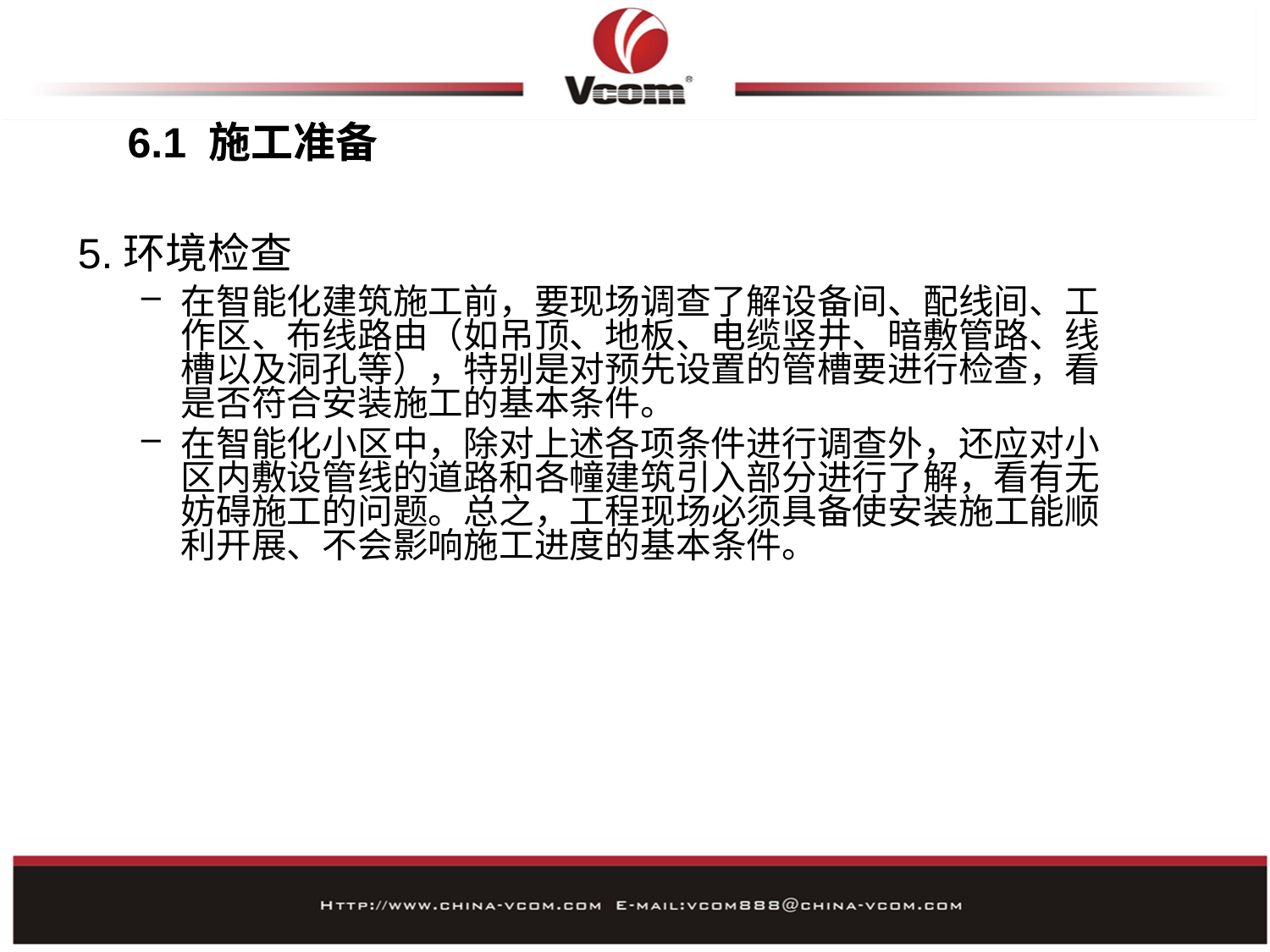

# 6.1 施工准备
5.环境检查
在智能化建筑施工前，要现场调查了解设备间、配线间、工作区、布线路由（如吊顶、地板、电缆竖井、暗敷管路、线槽以及洞孔等），特别是对预先设置的管槽要进行检查，看是否符合安装施工的基本条件。
在智能化小区中，除对上述各项条件进行调查外，还应对小区内敷设管线的道路和各幢建筑引入部分进行了解，看有无妨碍施工的问题。总之，工程现场必须具备使安装施工能顺利开展、不会影响施工进度的基本条件。